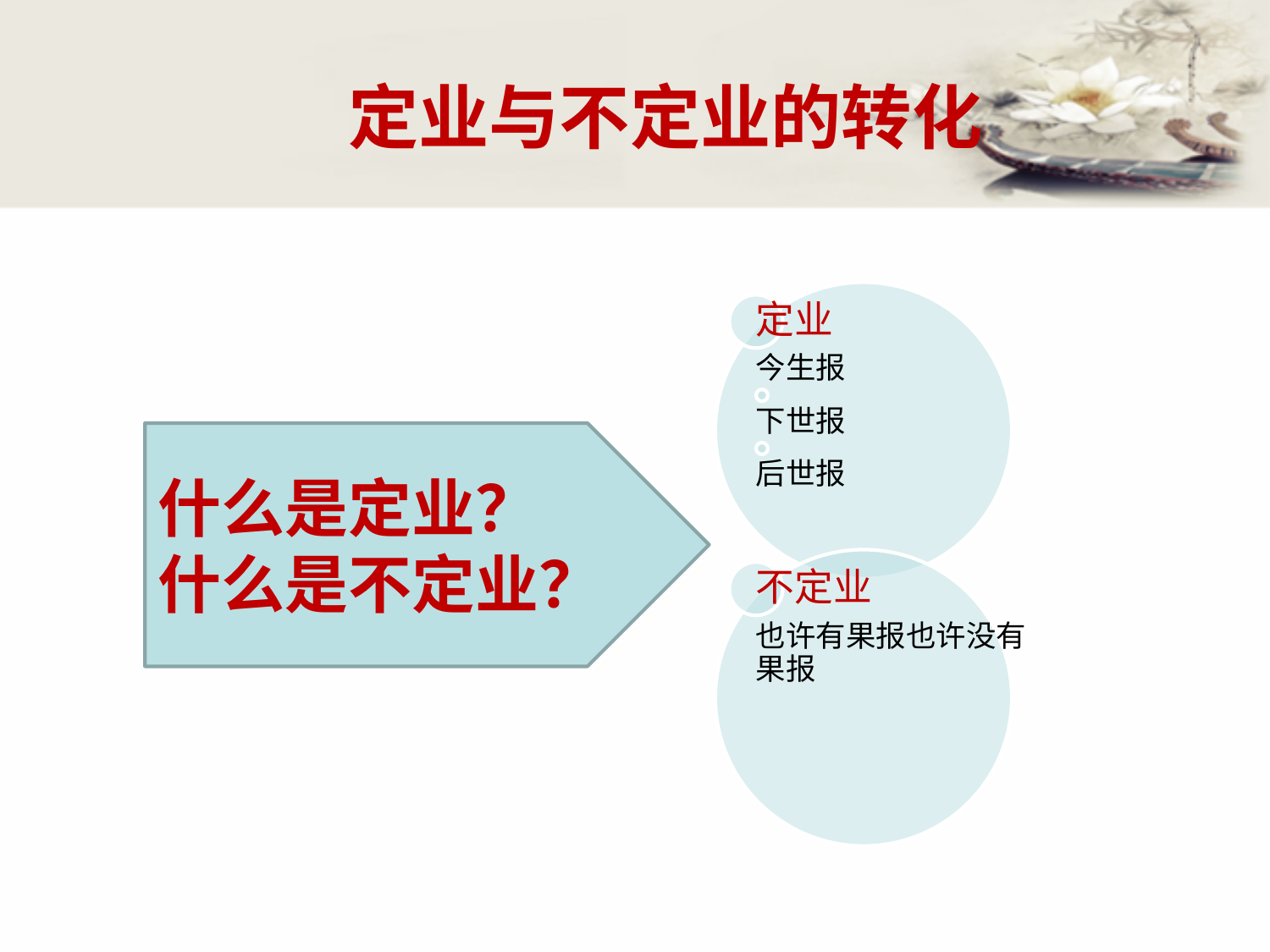

# 定业与不定业的转化

定业
今生报
下世报
后世报
不定业
也许有果报也许没有果报
什么是定业？
什么是不定业？